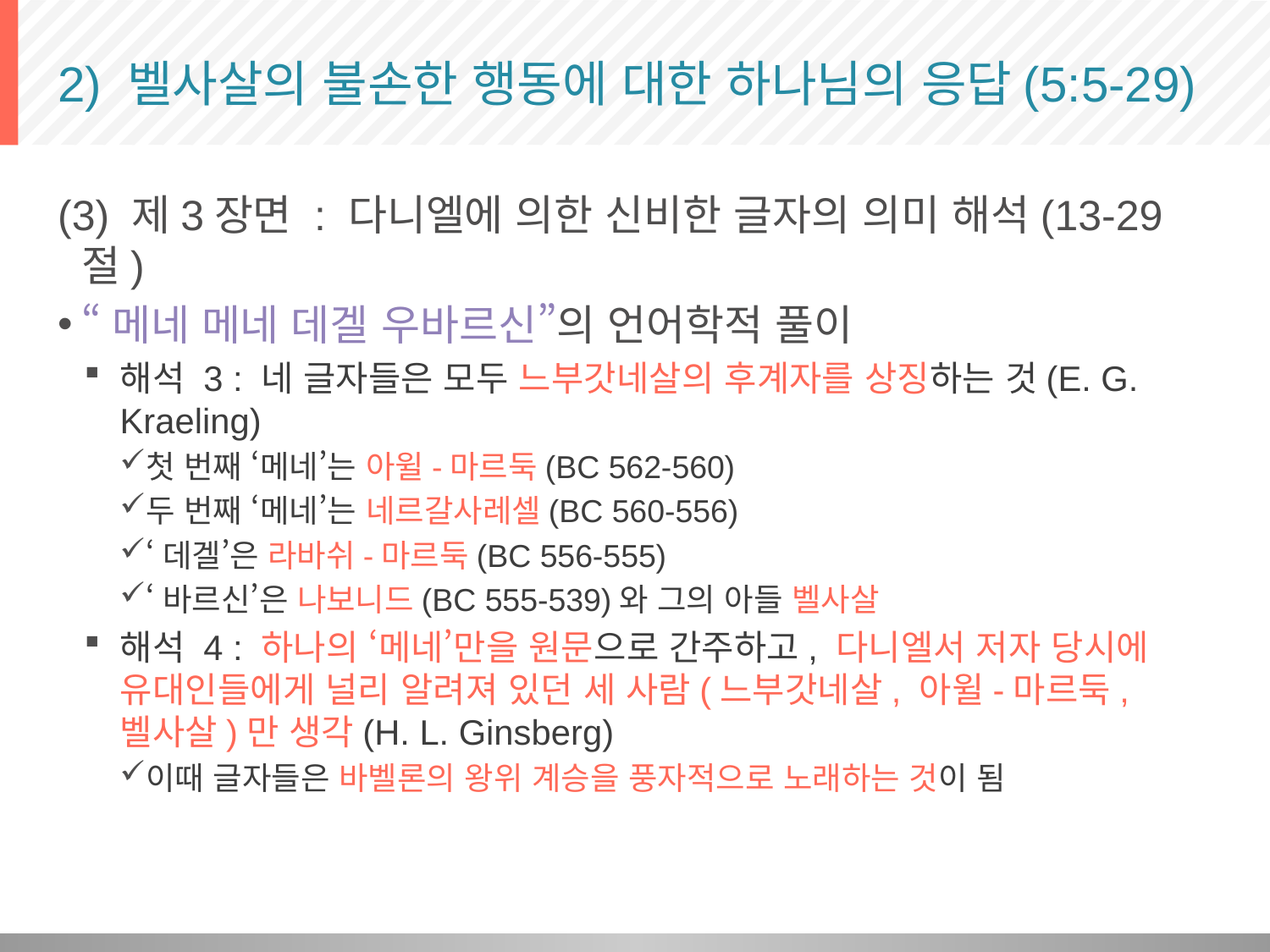

# 2) 벨사살의 불손한 행동에 대한 하나님의 응답(5:5-29)
(3) 제3장면 : 다니엘에 의한 신비한 글자의 의미 해석(13-29절)
“메네 메네 데겔 우바르신”의 언어학적 풀이
해석 3 : 네 글자들은 모두 느부갓네살의 후계자를 상징하는 것(E. G. Kraeling)
첫 번째 ‘메네’는 아윌-마르둑(BC 562-560)
두 번째 ‘메네’는 네르갈사레셀(BC 560-556)
‘데겔’은 라바쉬-마르둑(BC 556-555)
‘바르신’은 나보니드(BC 555-539)와 그의 아들 벨사살
해석 4 : 하나의 ‘메네’만을 원문으로 간주하고, 다니엘서 저자 당시에 유대인들에게 널리 알려져 있던 세 사람(느부갓네살, 아윌-마르둑, 벨사살)만 생각(H. L. Ginsberg)
이때 글자들은 바벨론의 왕위 계승을 풍자적으로 노래하는 것이 됨